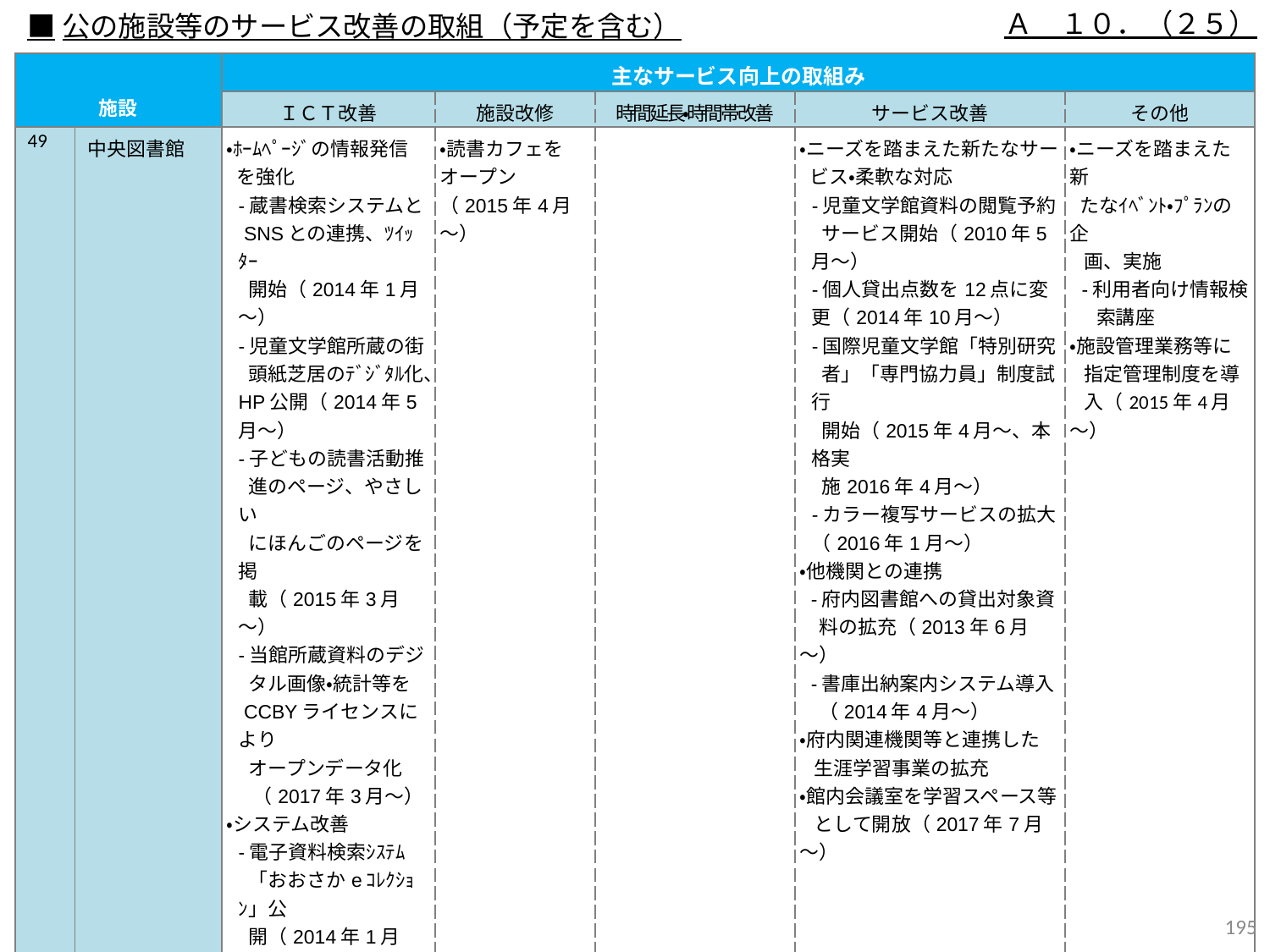

Ａ　１０．（２５）
■公の施設等のサービス改善の取組（予定を含む）
| 施設 |  | 主なサービス向上の取組み |  |  |  |  |
| --- | --- | --- | --- | --- | --- | --- |
|  |  | ＩＣＴ改善 | 施設改修 | 時間延長・時間帯改善 | サービス改善 | その他 |
| 49 | 中央図書館 | ・ﾎｰﾑﾍﾟｰｼﾞの情報発信 を強化 -蔵書検索システムと SNSとの連携、ﾂｲｯﾀｰ 開始（2014年1月～） -児童文学館所蔵の街 頭紙芝居のﾃﾞｼﾞﾀﾙ化、 HP公開（2014年5月～） -子どもの読書活動推 進のページ、やさしい にほんごのページを掲 載（2015年3月～） -当館所蔵資料のデジ タル画像・統計等を CCBYライセンスにより オープンデータ化 （2017年3月～） ・システム改善 -電子資料検索ｼｽﾃﾑ 「おおさかeｺﾚｸｼｮﾝ」公 開（2014年1月～） -国立国会図書館「図 書館向けデジタル化 資料送信サービス」の 登録（2014年1月～） -ｵﾝﾗｲﾝﾃﾞｰﾀﾍﾞｰｽの拡 充（2014年4月～） | ・読書カフェをオープン （2015年4月～） |  | ・ニーズを踏まえた新たなサー ビス・柔軟な対応 -児童文学館資料の閲覧予約 サービス開始（2010年5月～） -個人貸出点数を12点に変更（2014年10月～） -国際児童文学館「特別研究 者」「専門協力員」制度試行 開始（2015年4月～、本格実 施2016年4月～） -カラー複写サービスの拡大（2016年1月～） ・他機関との連携 -府内図書館への貸出対象資 料の拡充（2013年6月～） -書庫出納案内システム導入 （2014年4月～） ・府内関連機関等と連携した　 生涯学習事業の拡充 ・館内会議室を学習スペース等 として開放（2017年7月～） | ・ニーズを踏まえた新 たなｲﾍﾞﾝﾄ・ﾌﾟﾗﾝの企 画、実施 -利用者向け情報検 索講座 ・施設管理業務等に 指定管理制度を導 入（2015年4月～） |
195